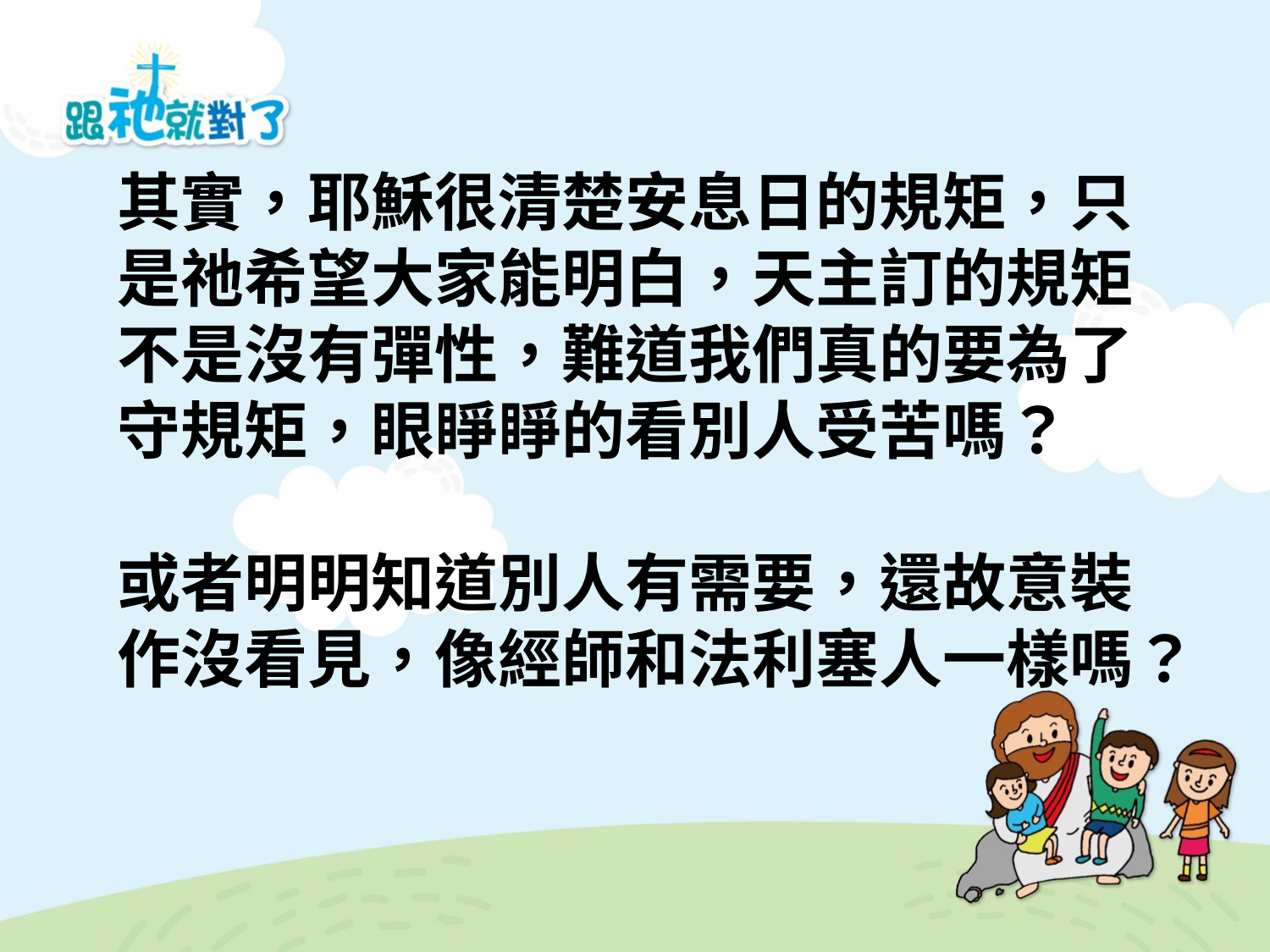

其實，耶穌很清楚安息日的規矩，只是祂希望大家能明白，天主訂的規矩不是沒有彈性，難道我們真的要為了守規矩，眼睜睜的看別人受苦嗎？

或者明明知道別人有需要，還故意裝作沒看見，像經師和法利塞人一樣嗎？